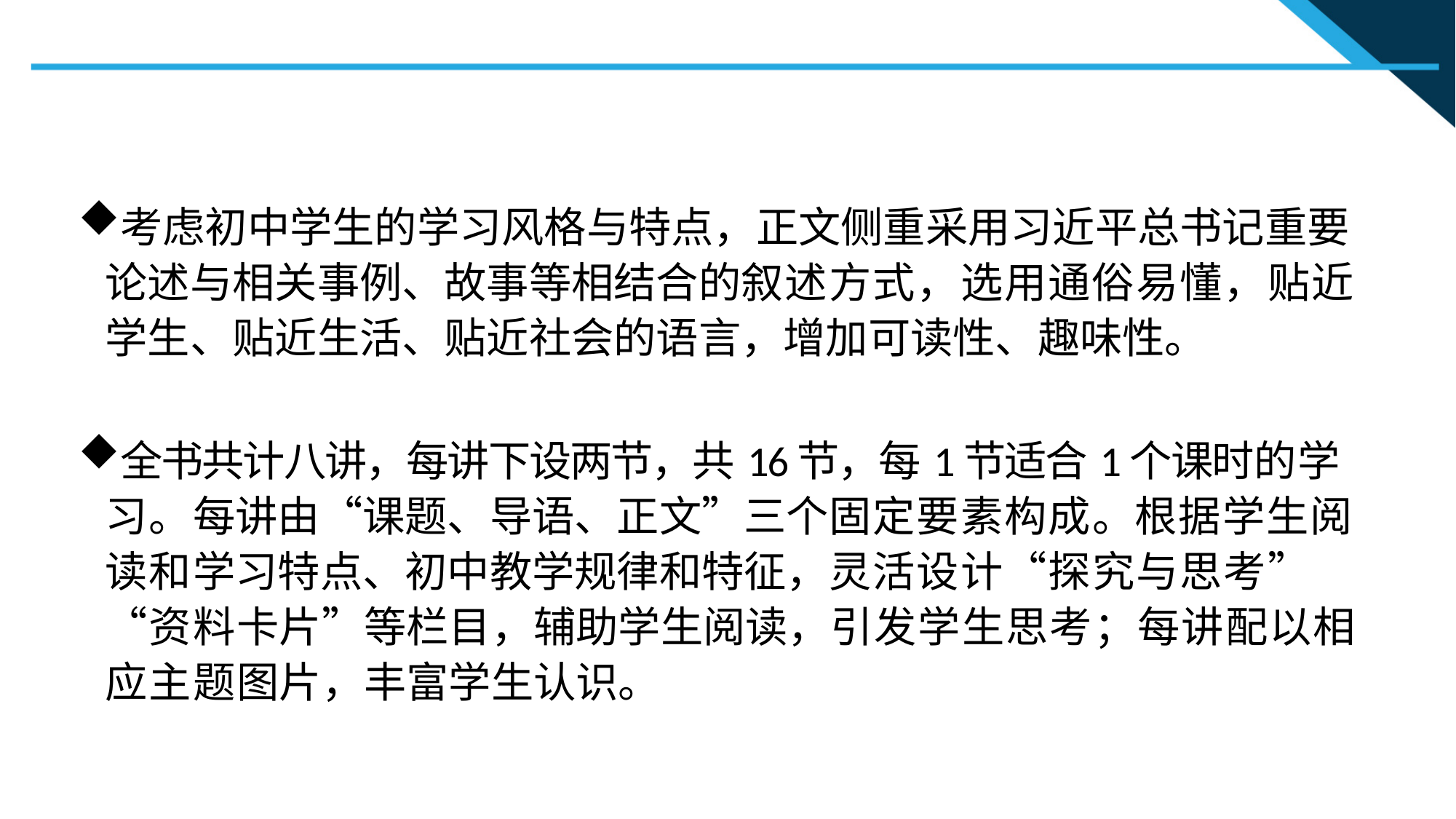

考虑初中学生的学习风格与特点，正文侧重采用习近平总书记重要论述与相关事例、故事等相结合的叙述方式，选用通俗易懂，贴近学生、贴近生活、贴近社会的语言，增加可读性、趣味性。

全书共计八讲，每讲下设两节，共16节，每1节适合1个课时的学习。每讲由“课题、导语、正文”三个固定要素构成。根据学生阅读和学习特点、初中教学规律和特征，灵活设计“探究与思考”“资料卡片”等栏目，辅助学生阅读，引发学生思考；每讲配以相应主题图片，丰富学生认识。